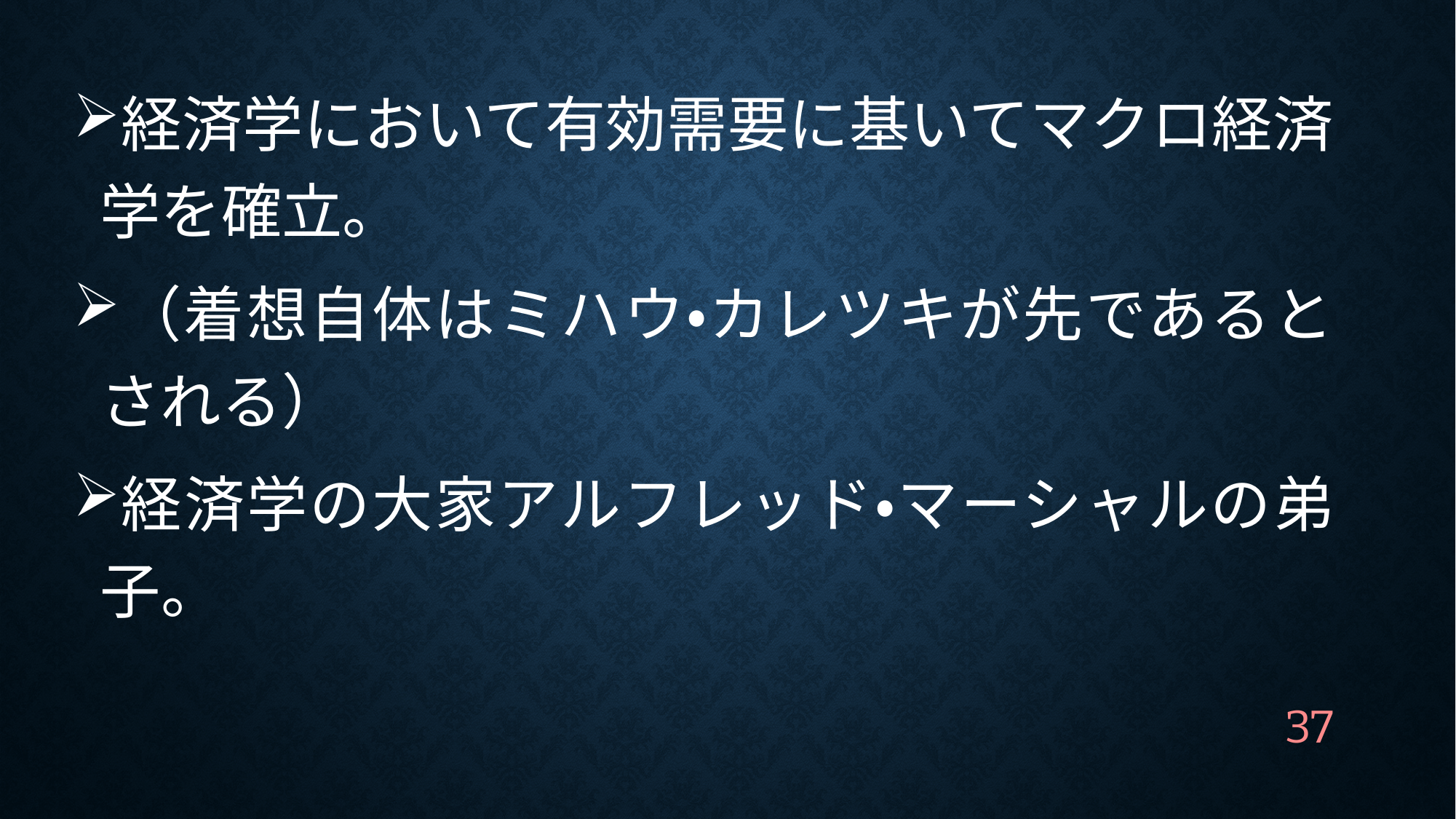

経済学において有効需要に基いてマクロ経済学を確立。
（着想自体はミハウ・カレツキが先であるとされる）
経済学の大家アルフレッド・マーシャルの弟子。

37